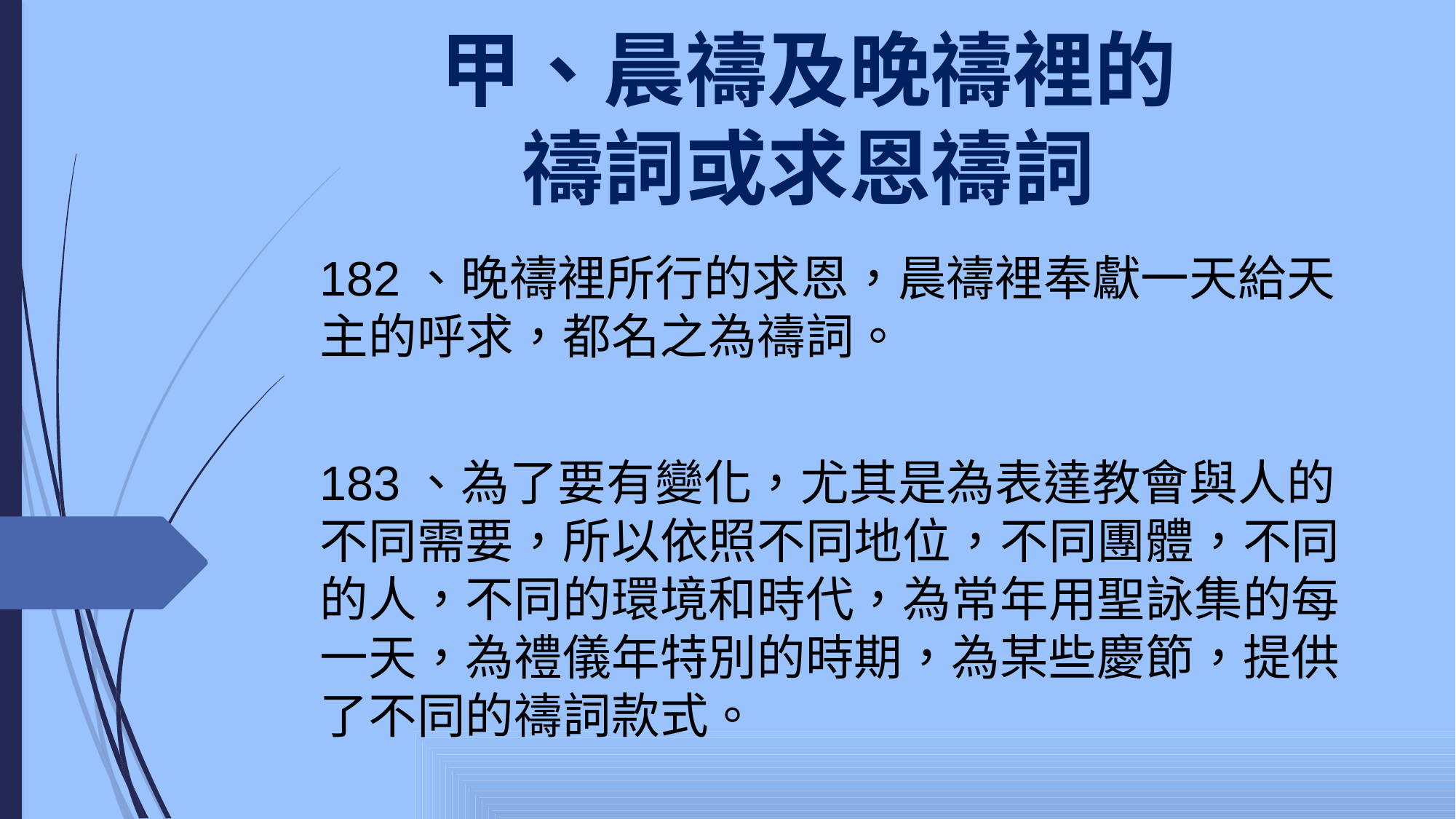

# 甲、晨禱及晚禱裡的 禱詞或求恩禱詞
182、晚禱裡所行的求恩，晨禱裡奉獻一天給天主的呼求，都名之為禱詞。

183、為了要有變化，尤其是為表達教會與人的不同需要，所以依照不同地位，不同團體，不同的人，不同的環境和時代，為常年用聖詠集的每一天，為禮儀年特別的時期，為某些慶節，提供了不同的禱詞款式。